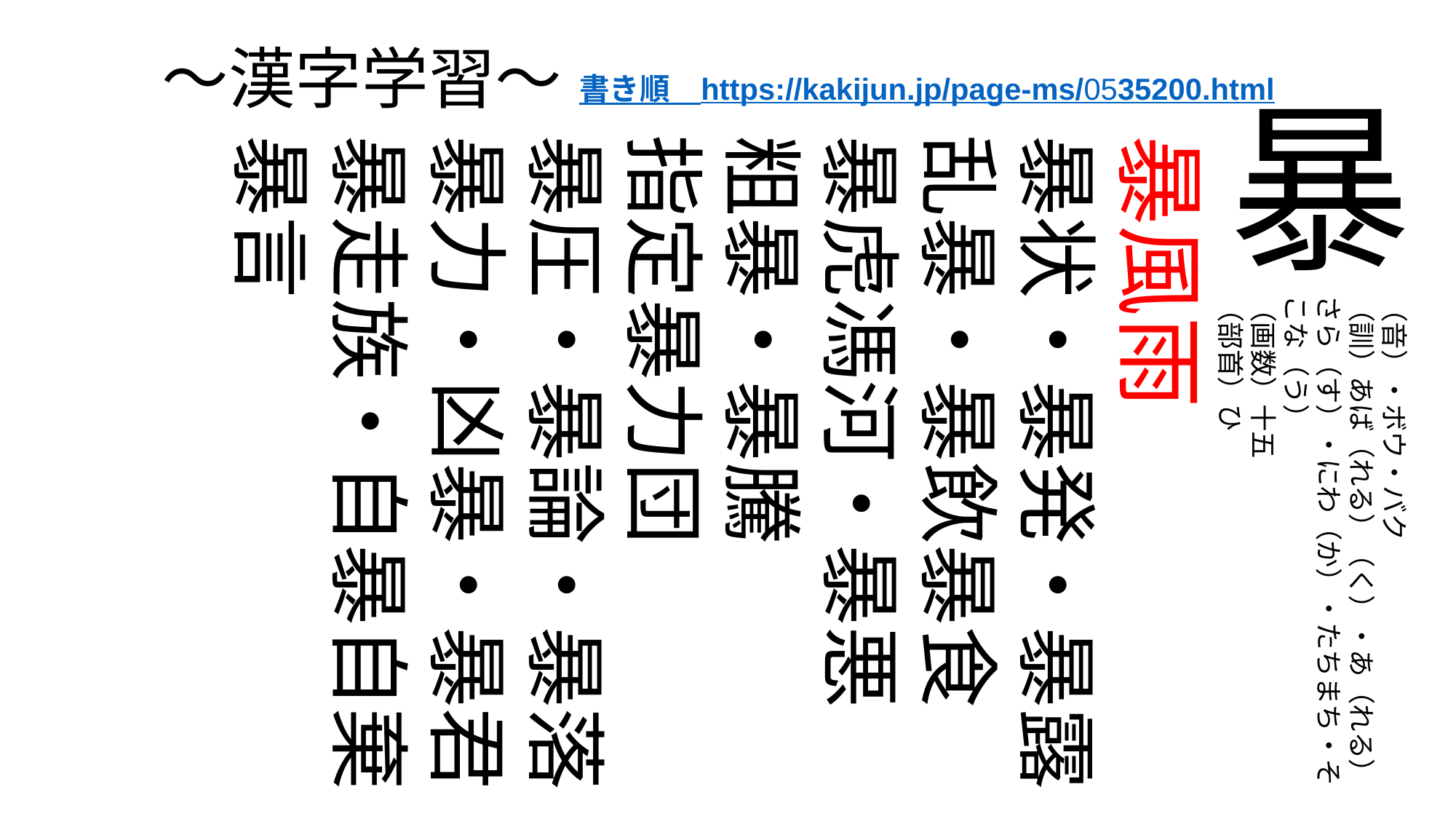

～漢字学習～
# 書き順　https://kakijun.jp/page-ms/0535200.html
暴
暴風雨
暴状・暴発・暴露
乱暴・暴飲暴食
暴虎馮河・暴悪
粗暴・暴騰
指定暴力団
暴圧・暴論・暴落
暴力・凶暴・暴君
暴走族・自暴自棄
暴言

（音）・ボウ・バク
（訓）あば（れる）（く）・あ（れる）
さら（す）・にわ（か）・たちまち・そこな（う）
（画数）十五
（部首）ひ